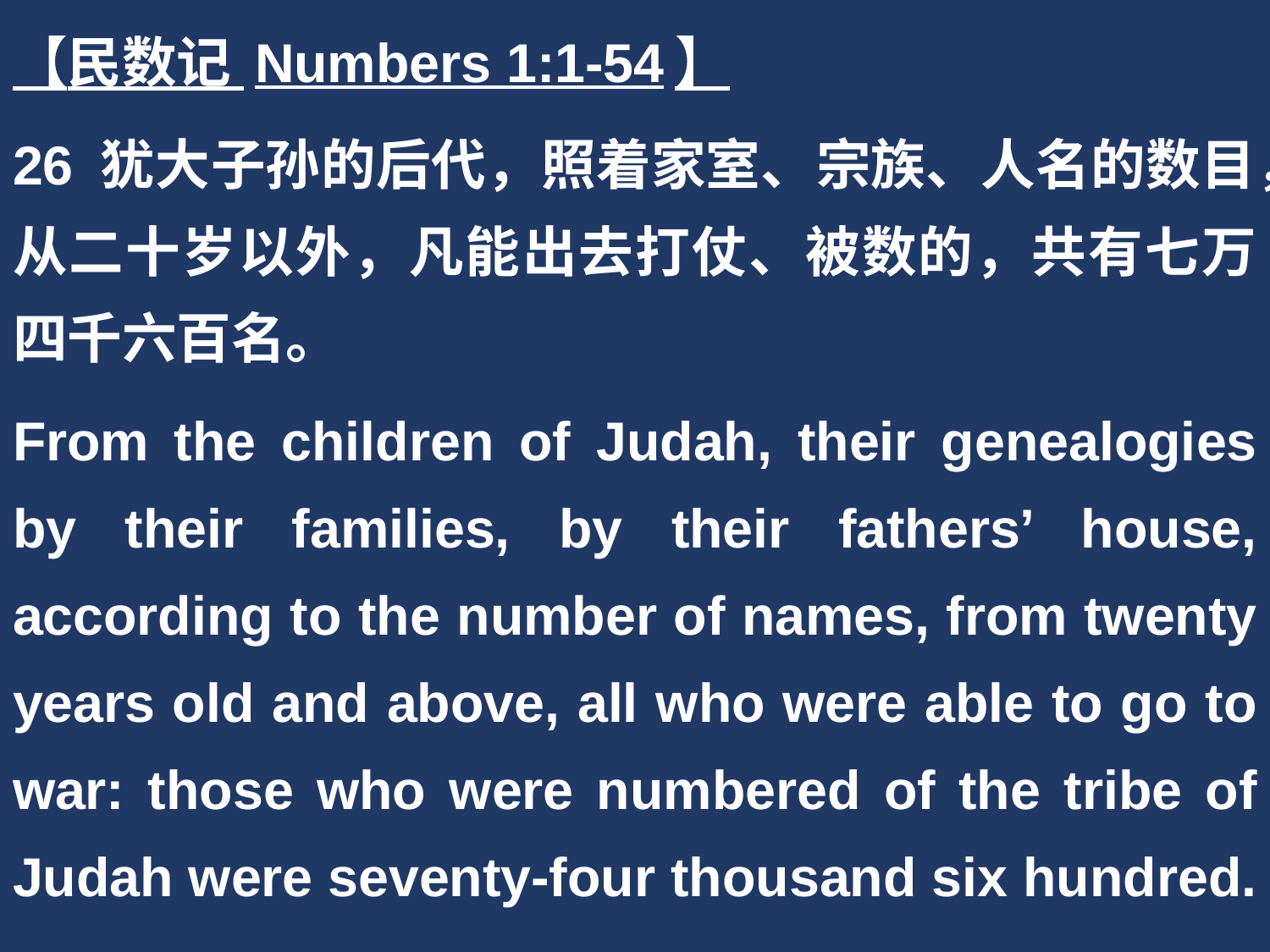

【民数记 Numbers 1:1-54】
26 犹大子孙的后代，照着家室、宗族、人名的数目，从二十岁以外，凡能出去打仗、被数的，共有七万四千六百名。
From the children of Judah, their genealogies by their families, by their fathers’ house, according to the number of names, from twenty years old and above, all who were able to go to war: those who were numbered of the tribe of Judah were seventy-four thousand six hundred.